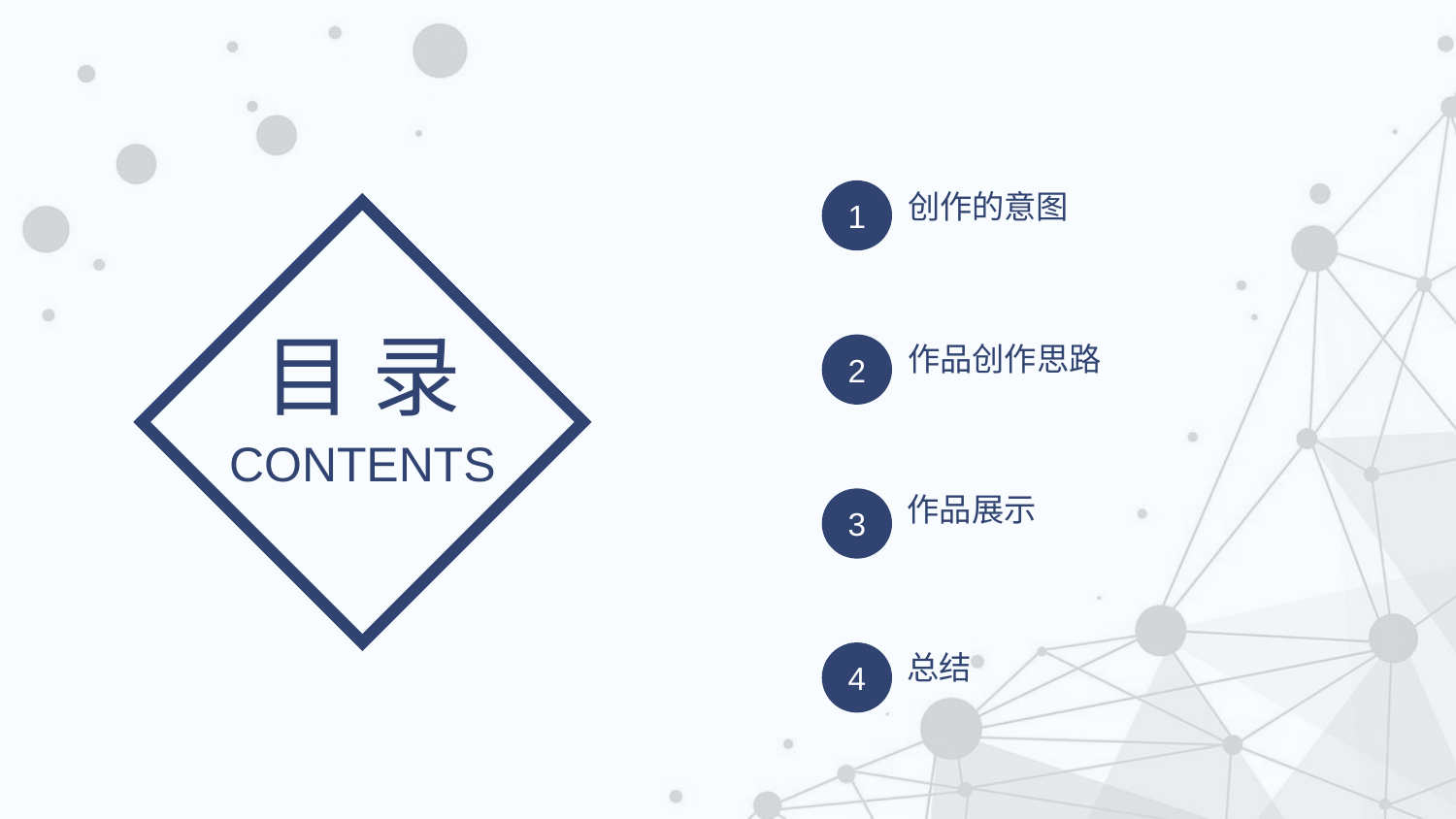

创作的意图
1

目 录
作品创作思路
2
CONTENTS
作品展示
3
总结
4